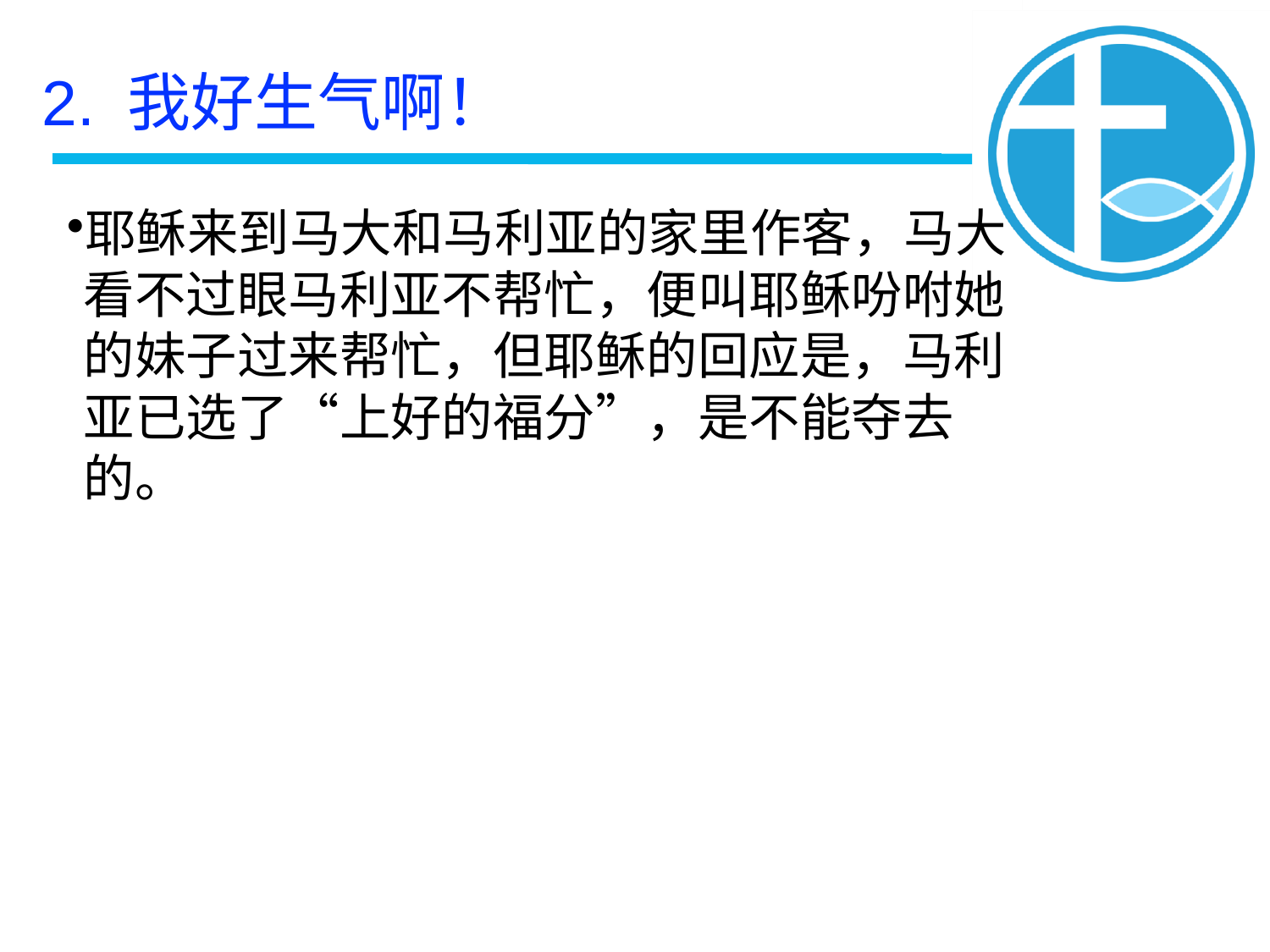

2. 我好生气啊！
耶稣来到马大和马利亚的家里作客，马大看不过眼马利亚不帮忙，便叫耶稣吩咐她的妹子过来帮忙，但耶稣的回应是，马利亚已选了“上好的福分”，是不能夺去的。